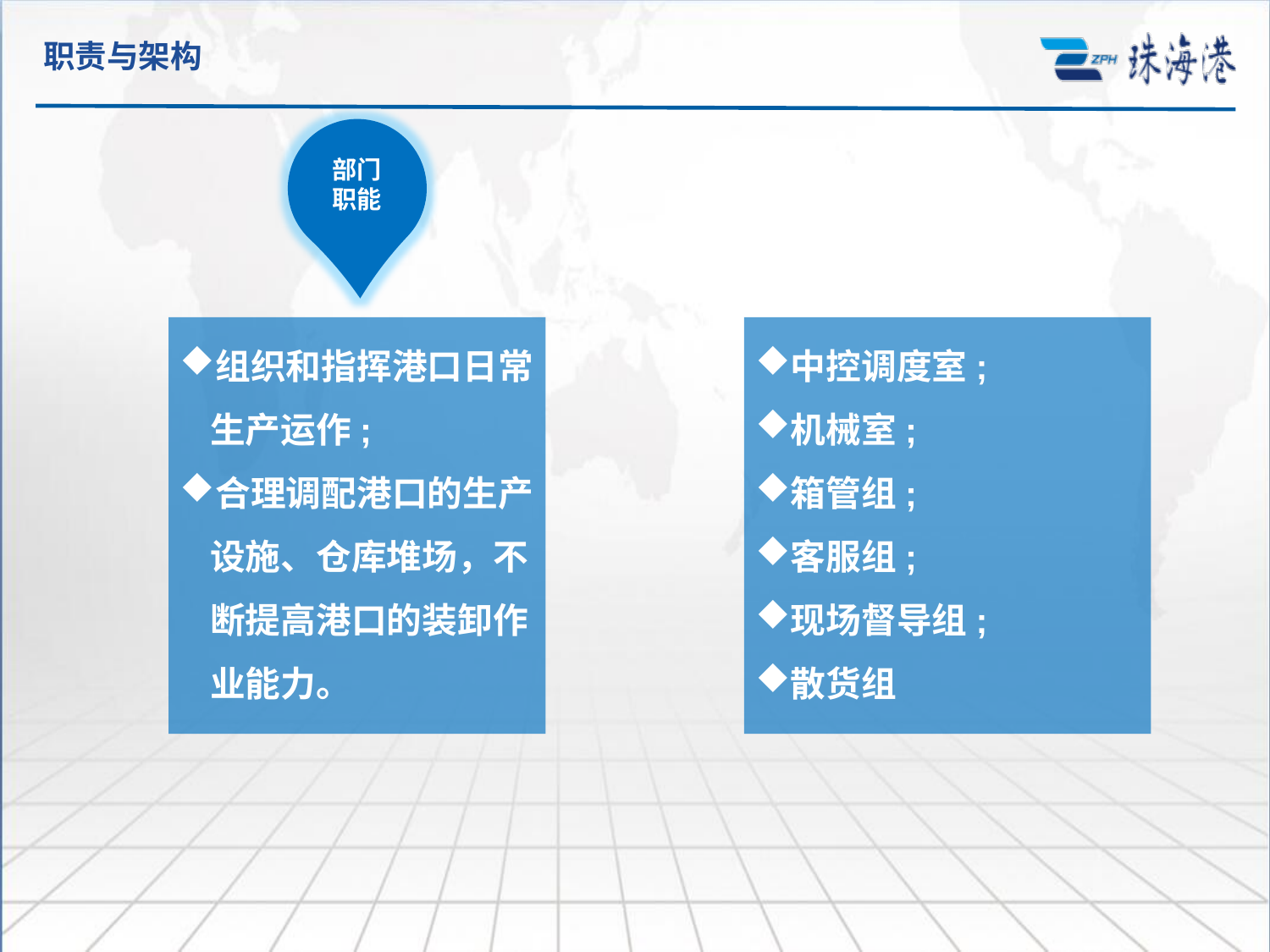

职责与架构

部门
职能
组织
架构
中控调度室;
机械室;
箱管组;
客服组;
现场督导组;
散货组
组织和指挥港口日常生产运作;
合理调配港口的生产设施、仓库堆场，不断提高港口的装卸作业能力。